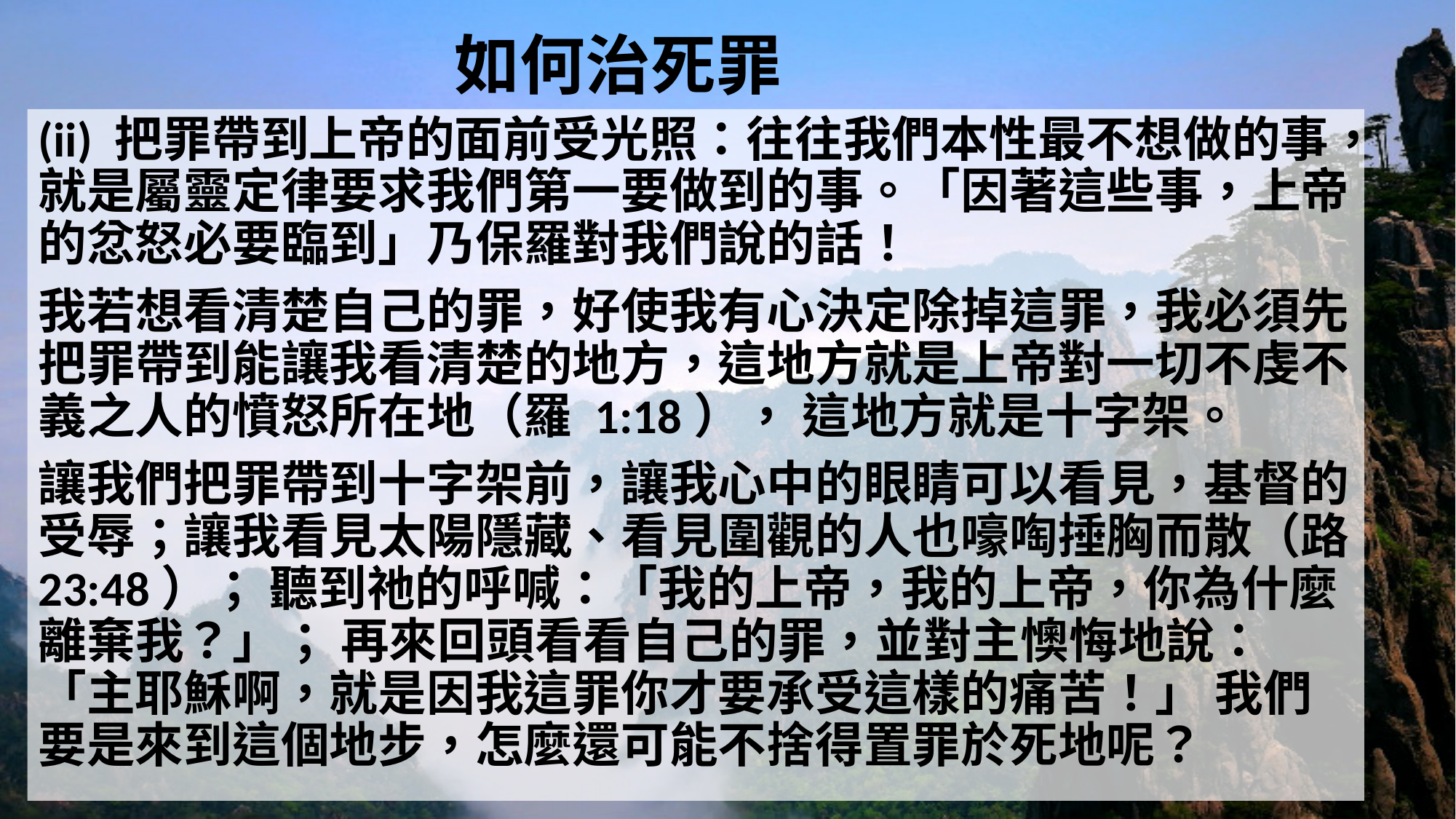

# 如何治死罪
(ii) 把罪帶到上帝的面前受光照：往往我們本性最不想做的事，就是屬靈定律要求我們第一要做到的事。「因著這些事，上帝的忿怒必要臨到」乃保羅對我們說的話！
我若想看清楚自己的罪，好使我有心決定除掉這罪，我必須先把罪帶到能讓我看清楚的地方，這地方就是上帝對一切不虔不義之人的憤怒所在地（羅 1:18）， 這地方就是十字架。
讓我們把罪帶到十字架前，讓我心中的眼睛可以看見，基督的受辱；讓我看見太陽隱藏、看見圍觀的人也嚎啕捶胸而散（路 23:48）； 聽到祂的呼喊：「我的上帝，我的上帝，你為什麼離棄我？」； 再來回頭看看自己的罪，並對主懊悔地說：「主耶穌啊，就是因我這罪你才要承受這樣的痛苦！」 我們要是來到這個地步，怎麼還可能不捨得置罪於死地呢？